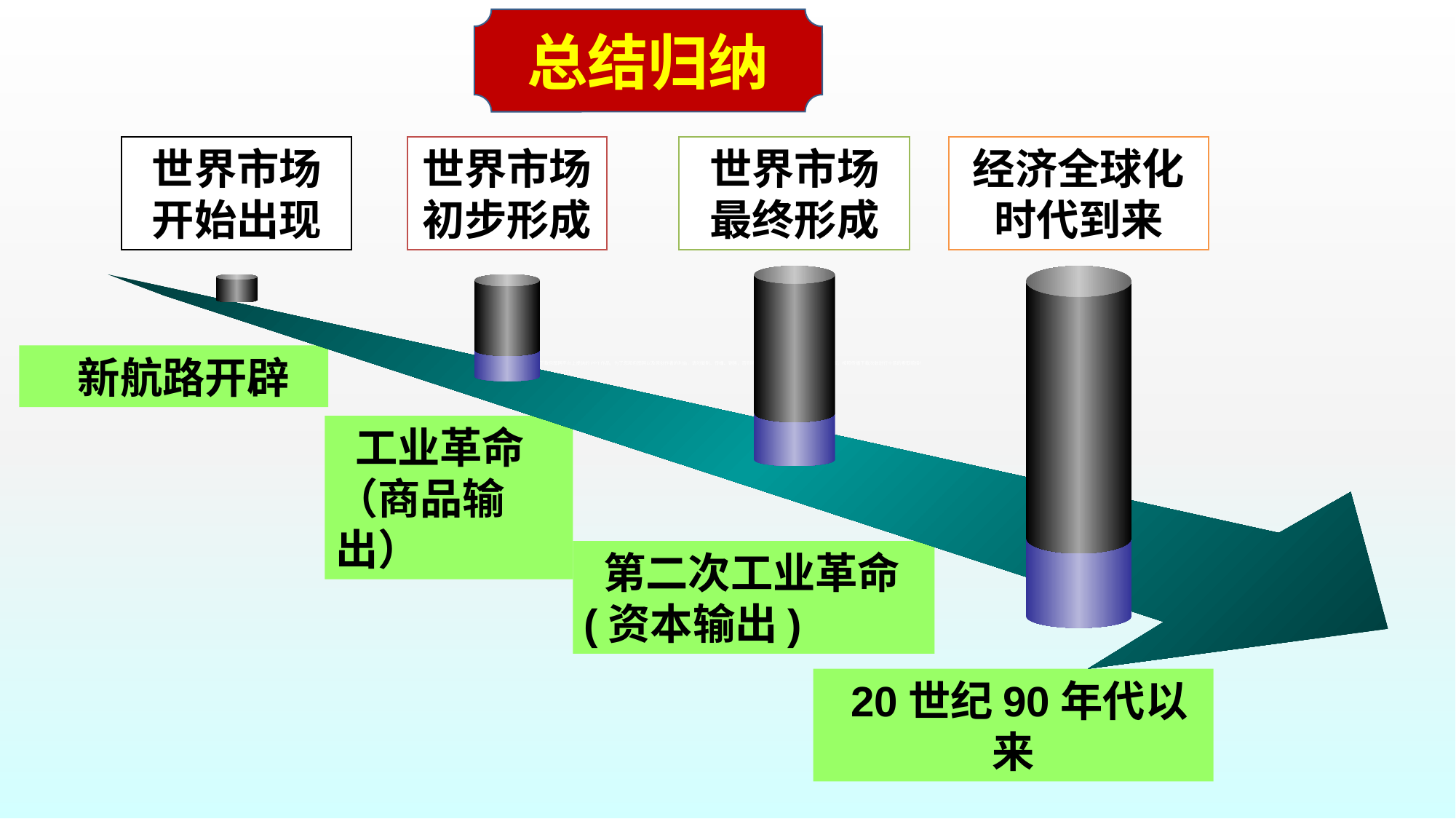

总结归纳
世界市场开始出现
世界市场初步形成
世界市场最终形成
经济全球化时代到来

 新航路开辟
 工业革命（商品输出）
 第二次工业革命 (资本输出)
 20世纪90年代以来